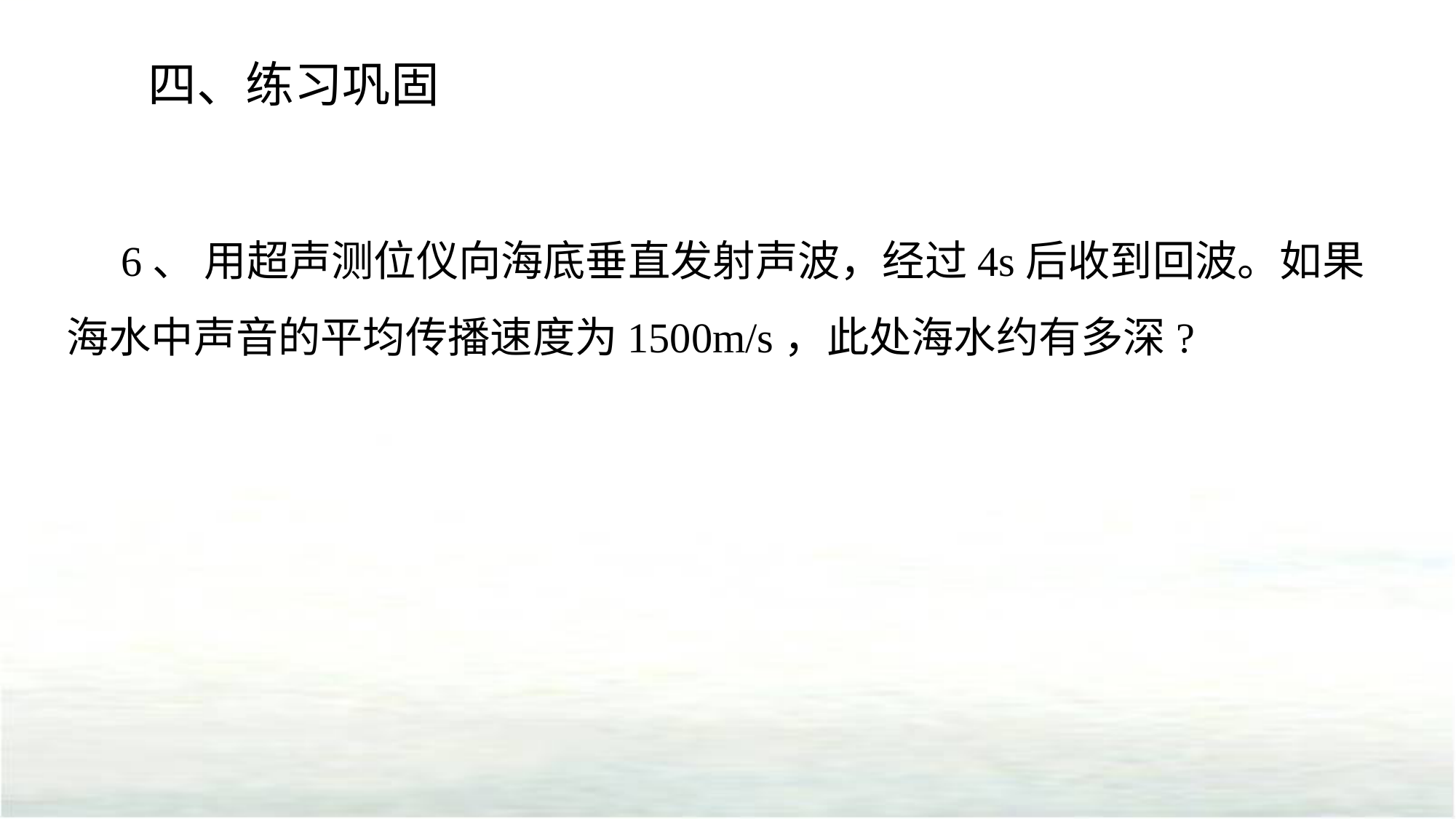

四、练习巩固
6、 用超声测位仪向海底垂直发射声波，经过4s后收到回波。如果海水中声音的平均传播速度为1500m/s，此处海水约有多深?